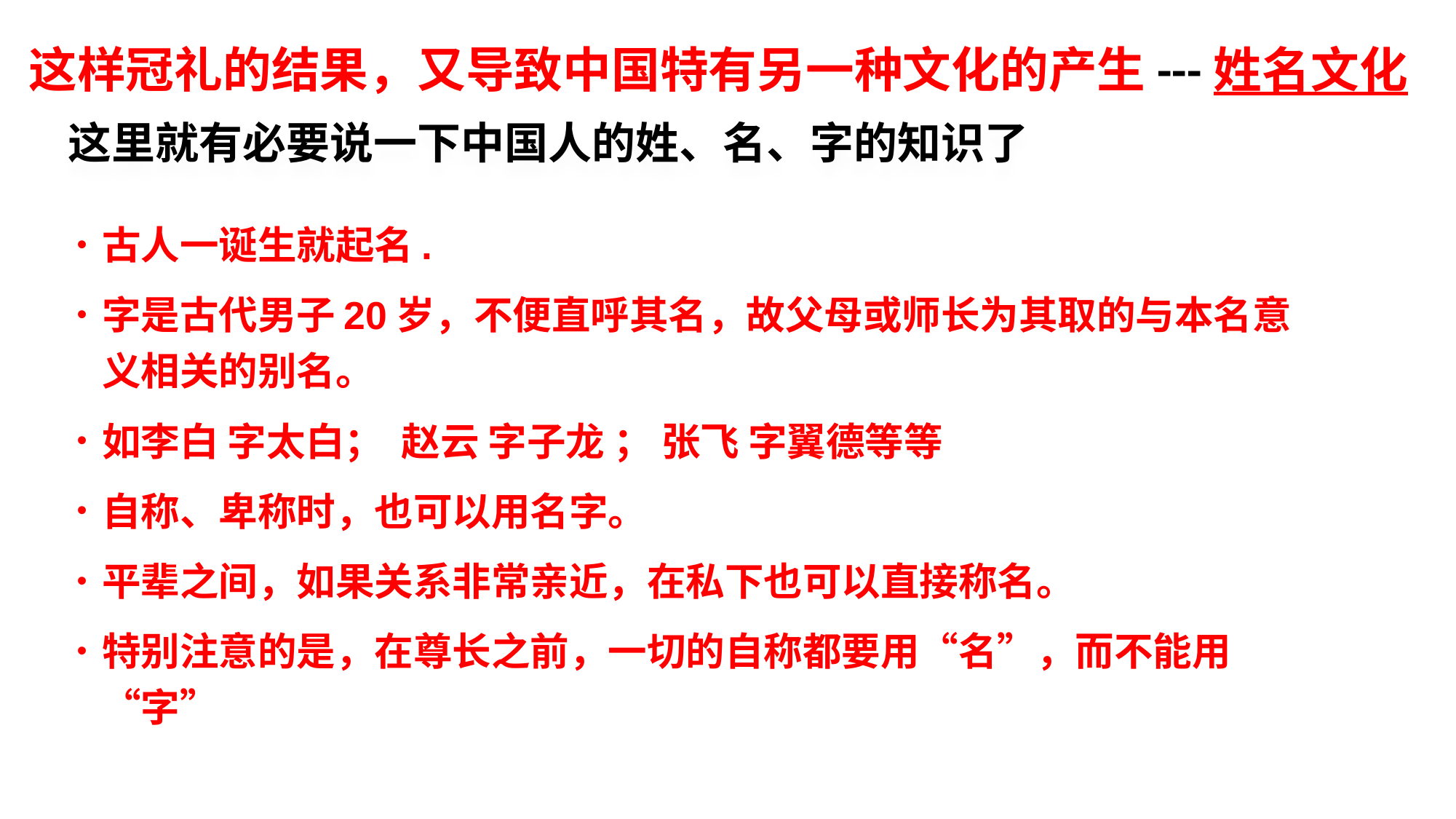

这样冠礼的结果，又导致中国特有另一种文化的产生---姓名文化
# 这里就有必要说一下中国人的姓、名、字的知识了
古人一诞生就起名.
字是古代男子20岁，不便直呼其名，故父母或师长为其取的与本名意义相关的别名。
如李白 字太白；  赵云 字子龙 ； 张飞 字翼德等等
自称、卑称时，也可以用名字。
平辈之间，如果关系非常亲近，在私下也可以直接称名。
特别注意的是，在尊长之前，一切的自称都要用“名”，而不能用“字”